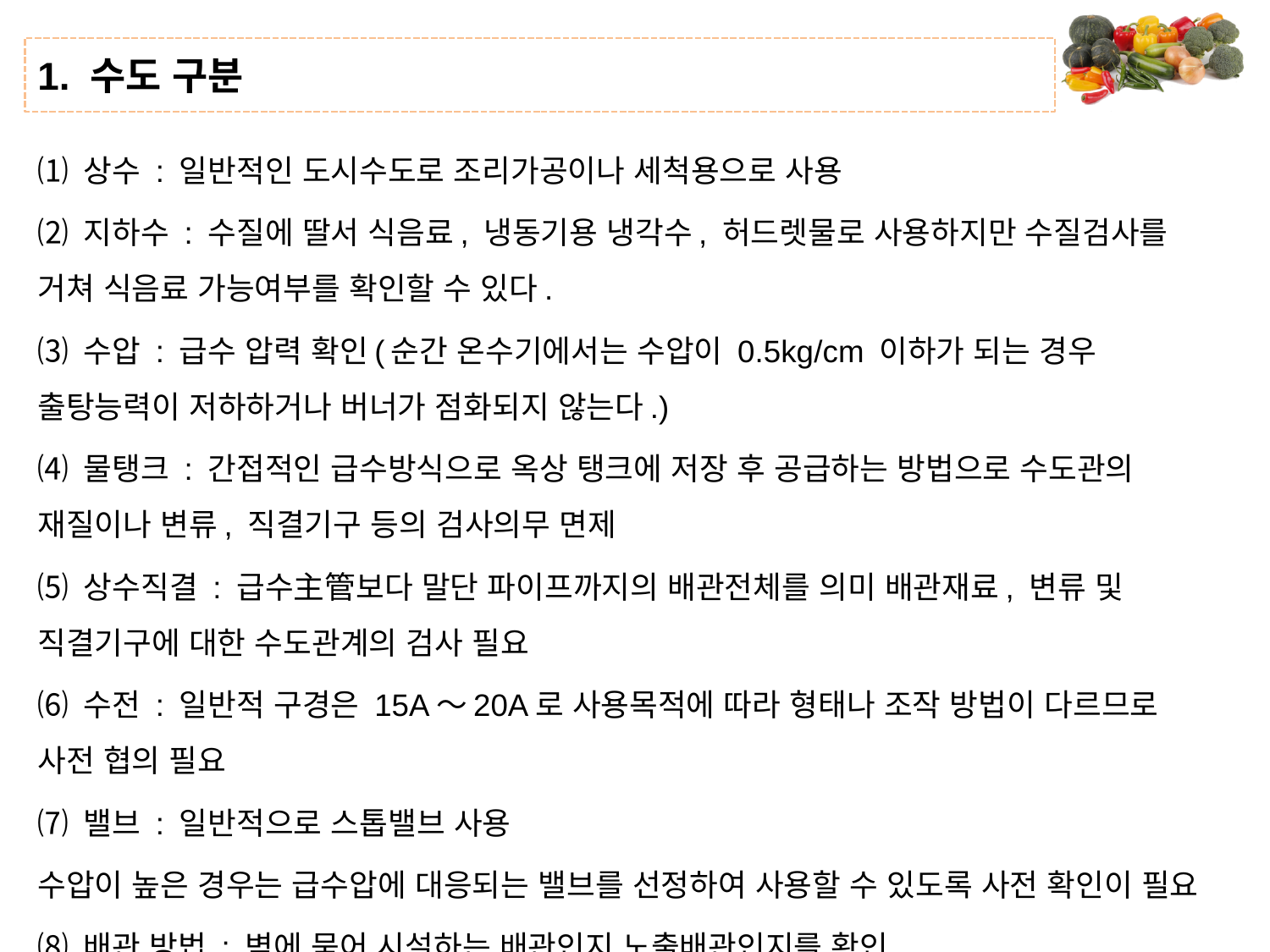

# 1. 수도 구분
⑴ 상수 : 일반적인 도시수도로 조리가공이나 세척용으로 사용
⑵ 지하수 : 수질에 딸서 식음료, 냉동기용 냉각수, 허드렛물로 사용하지만 수질검사를 거쳐 식음료 가능여부를 확인할 수 있다.
⑶ 수압 : 급수 압력 확인(순간 온수기에서는 수압이 0.5kg/cm 이하가 되는 경우 출탕능력이 저하하거나 버너가 점화되지 않는다.)
⑷ 물탱크 : 간접적인 급수방식으로 옥상 탱크에 저장 후 공급하는 방법으로 수도관의 재질이나 변류, 직결기구 등의 검사의무 면제
⑸ 상수직결 : 급수主管보다 말단 파이프까지의 배관전체를 의미 배관재료, 변류 및 직결기구에 대한 수도관계의 검사 필요
⑹ 수전 : 일반적 구경은 15A～20A로 사용목적에 따라 형태나 조작 방법이 다르므로 사전 협의 필요
⑺ 밸브 : 일반적으로 스톱밸브 사용
수압이 높은 경우는 급수압에 대응되는 밸브를 선정하여 사용할 수 있도록 사전 확인이 필요
⑻ 배관 방법 : 벽에 묻어 시설하는 배관인지 노출배관인지를 확인